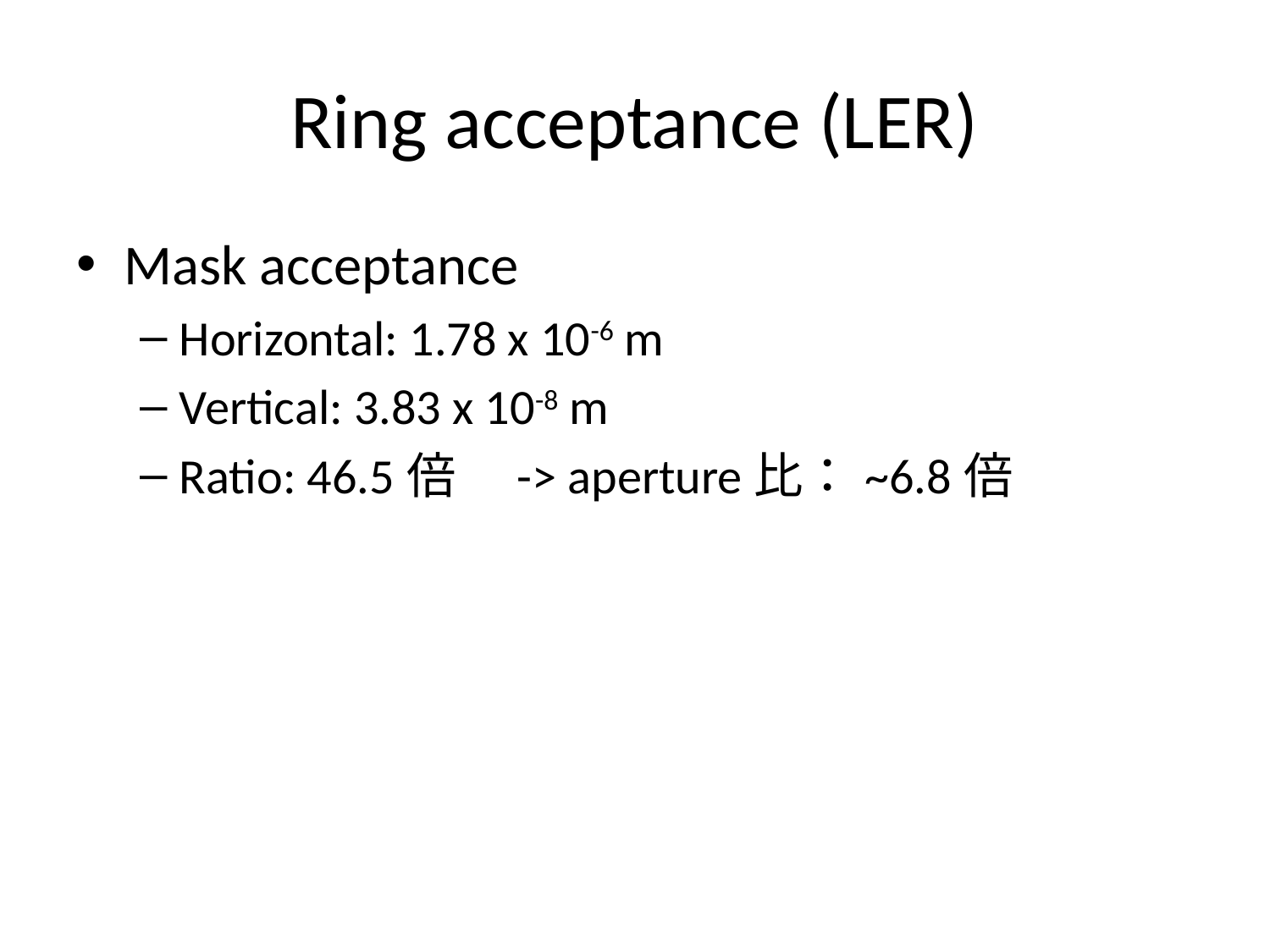

# Ring acceptance (LER)
Mask acceptance
Horizontal: 1.78 x 10-6 m
Vertical: 3.83 x 10-8 m
Ratio: 46.5倍　-> aperture比：~6.8倍